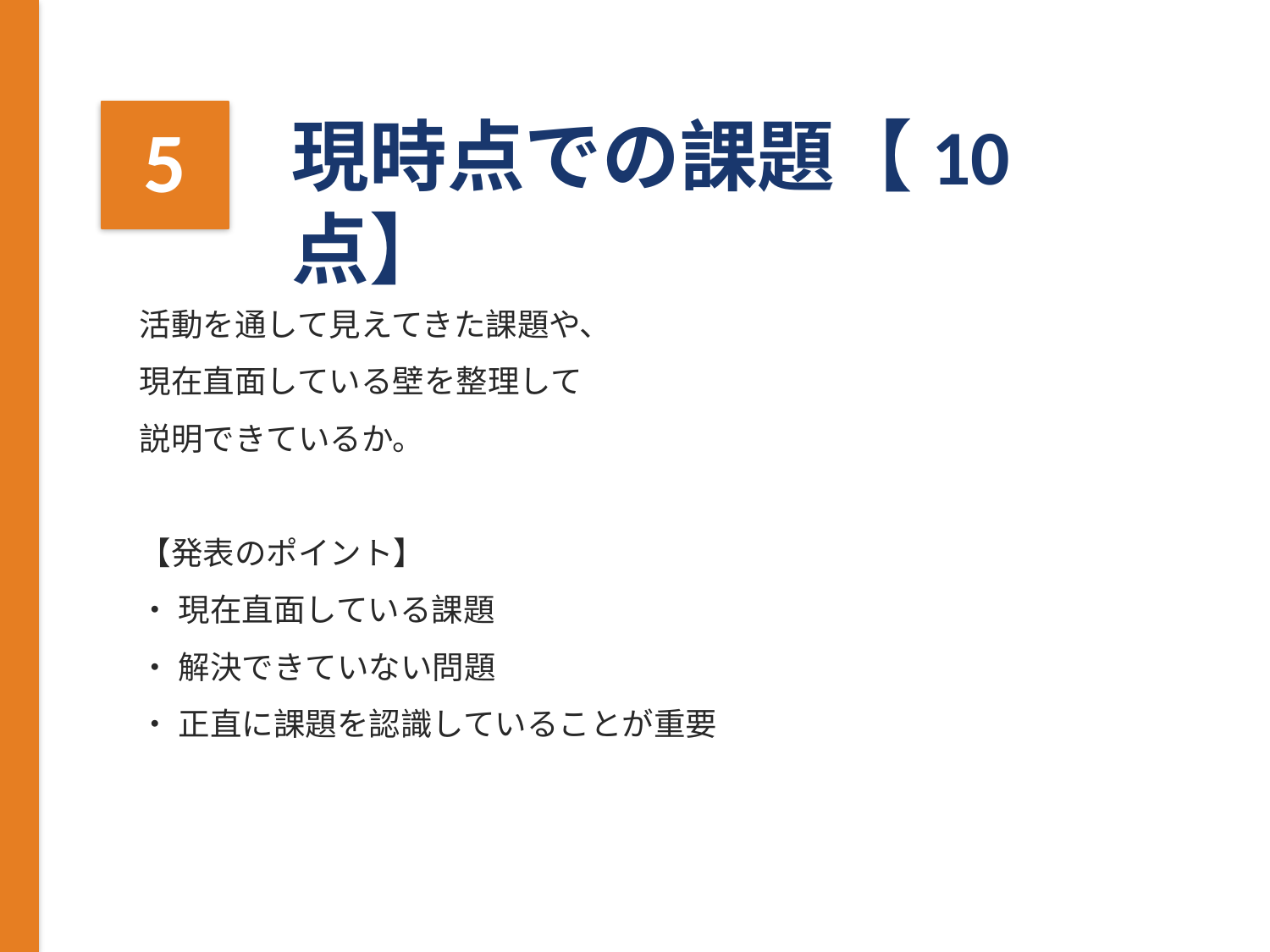

5
現時点での課題【10点】
活動を通して見えてきた課題や、
現在直面している壁を整理して
説明できているか。
【発表のポイント】
• 現在直面している課題
• 解決できていない問題
• 正直に課題を認識していることが重要